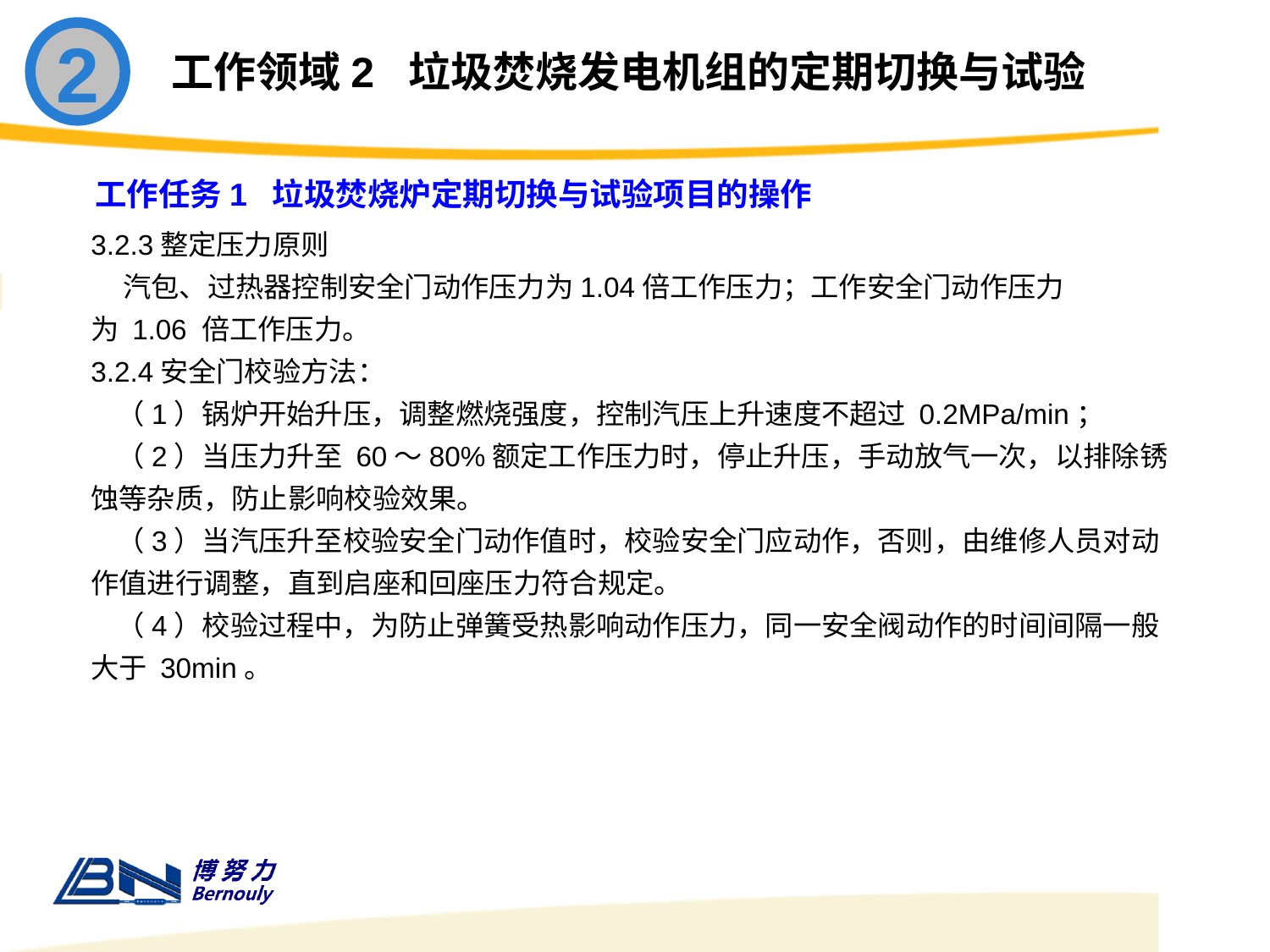

2
工作领域2  垃圾焚烧发电机组的定期切换与试验
工作任务1  垃圾焚烧炉定期切换与试验项目的操作
3.2.3整定压力原则
    汽包、过热器控制安全门动作压力为1.04倍工作压力；工作安全门动作压力为 1.06 倍工作压力。
3.2.4安全门校验方法：
   （1）锅炉开始升压，调整燃烧强度，控制汽压上升速度不超过 0.2MPa/min；
   （2）当压力升至 60～80%额定工作压力时，停止升压，手动放气一次，以排除锈蚀等杂质，防止影响校验效果。
   （3）当汽压升至校验安全门动作值时，校验安全门应动作，否则，由维修人员对动作值进行调整，直到启座和回座压力符合规定。
   （4）校验过程中，为防止弹簧受热影响动作压力，同一安全阀动作的时间间隔一般大于 30min。